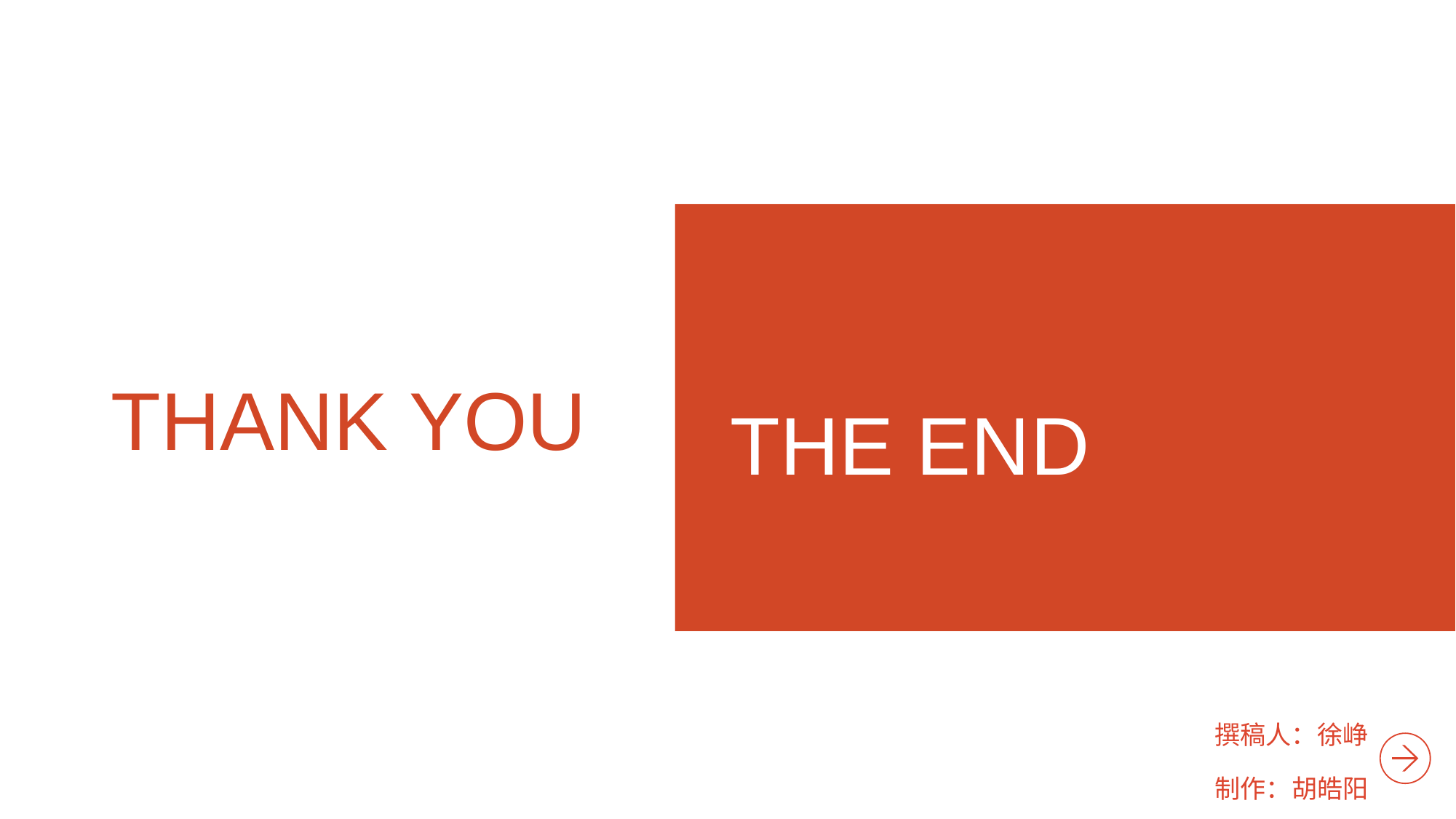

THE END
# THANK YOU
撰稿人：徐峥
制作：胡皓阳